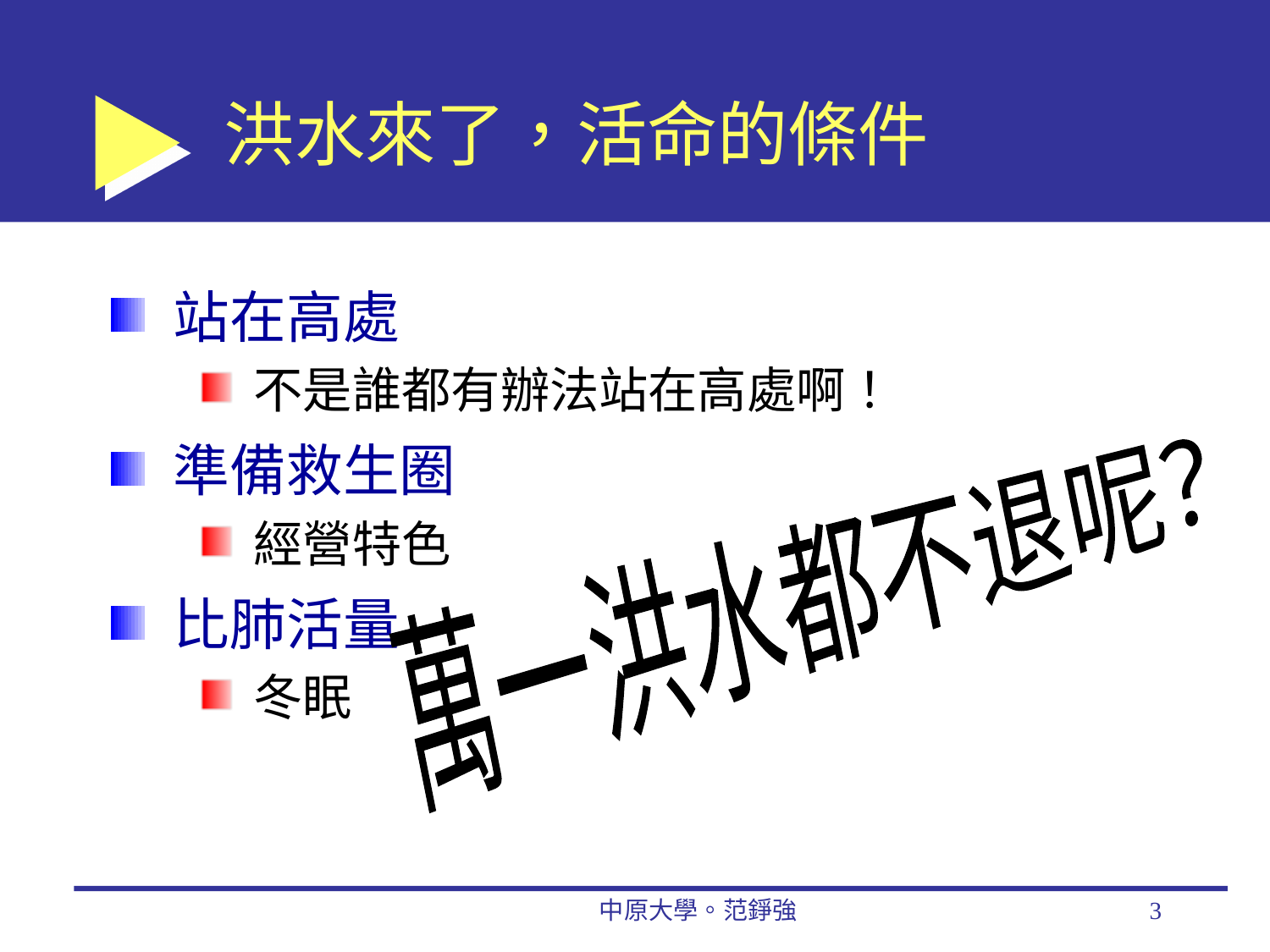

# 洪水來了，活命的條件
站在高處
不是誰都有辦法站在高處啊！
準備救生圈
經營特色
比肺活量
冬眠
萬一洪水都不退呢？
中原大學。范錚強
3